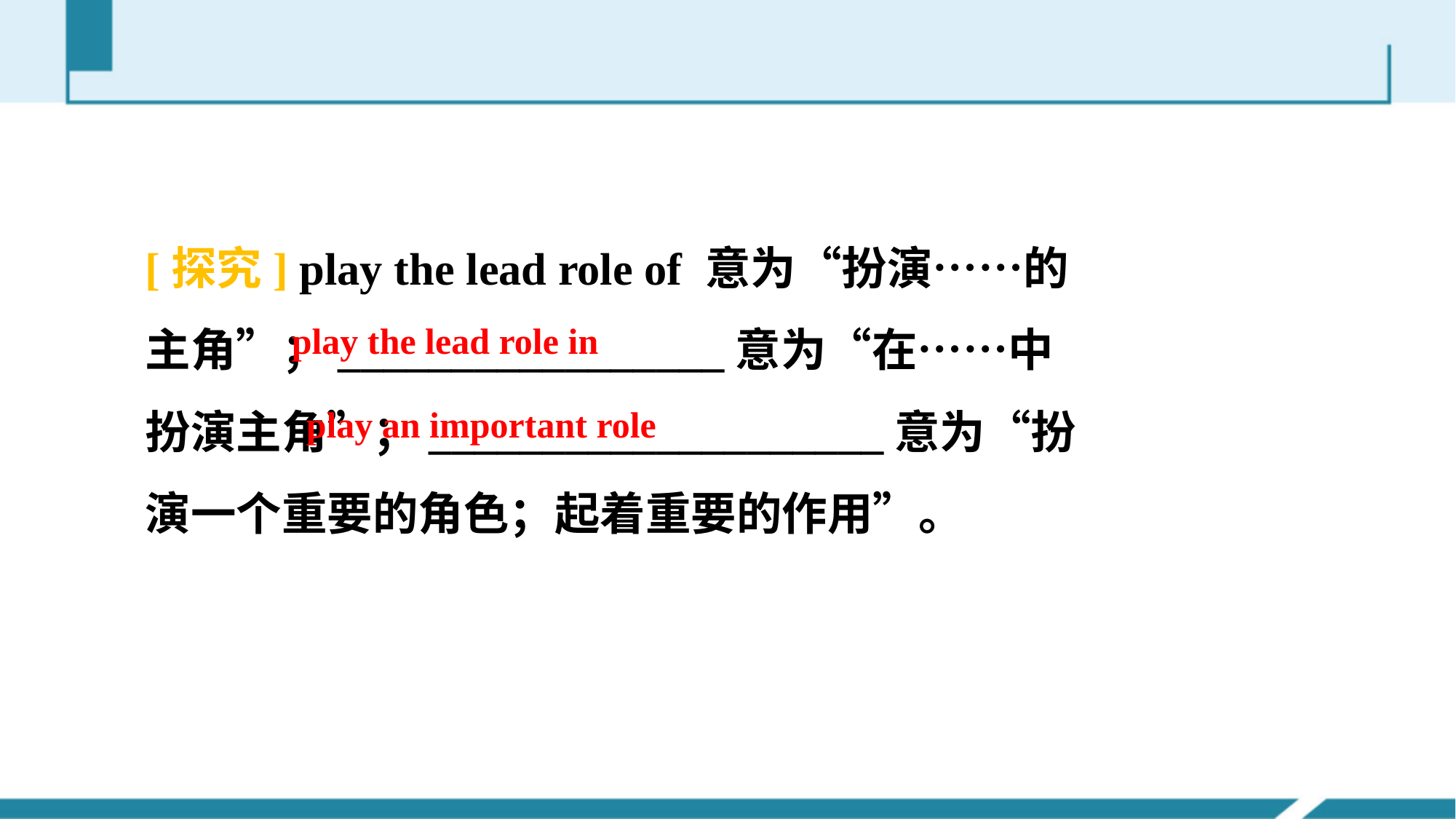

[探究] play the lead role of 意为“扮演……的主角”；_________________意为“在……中扮演主角”；____________________意为“扮演一个重要的角色；起着重要的作用”。
play the lead role in
play an important role